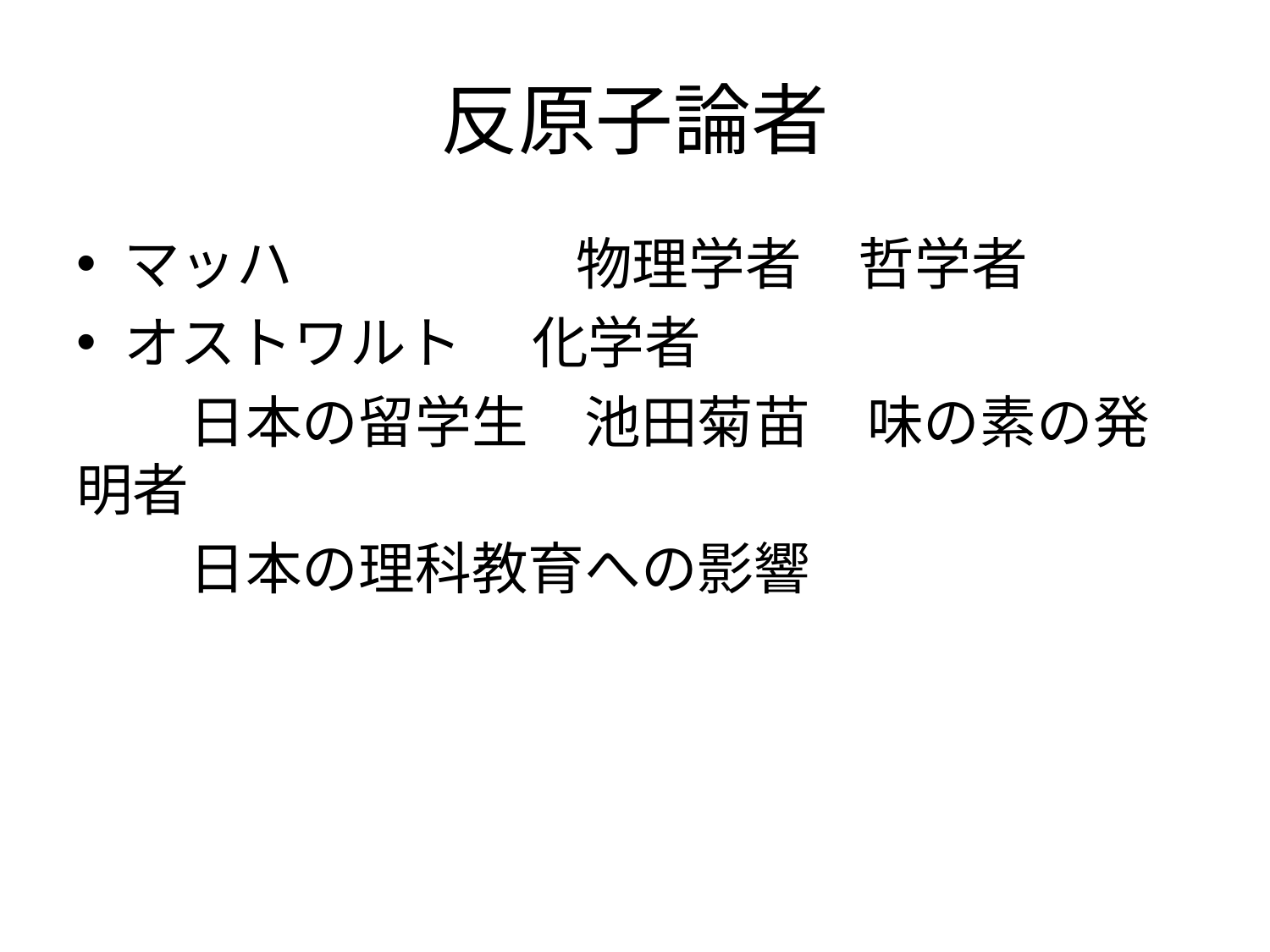

# 反原子論者
マッハ　　　　　物理学者　哲学者
オストワルト　 化学者
　　日本の留学生　池田菊苗　味の素の発明者
　　日本の理科教育への影響